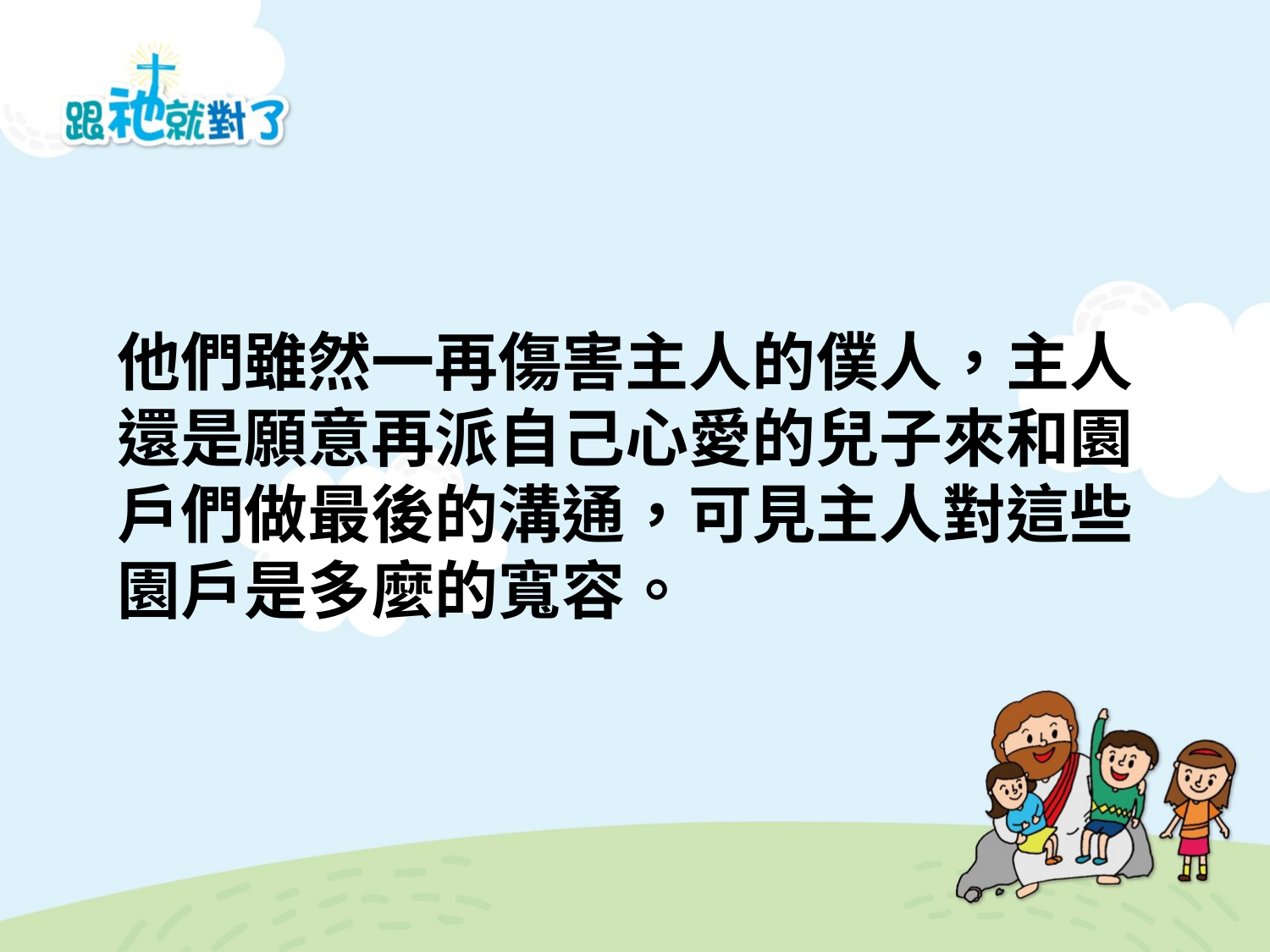

他們雖然一再傷害主人的僕人，主人還是願意再派自己心愛的兒子來和園戶們做最後的溝通，可見主人對這些園戶是多麼的寬容。